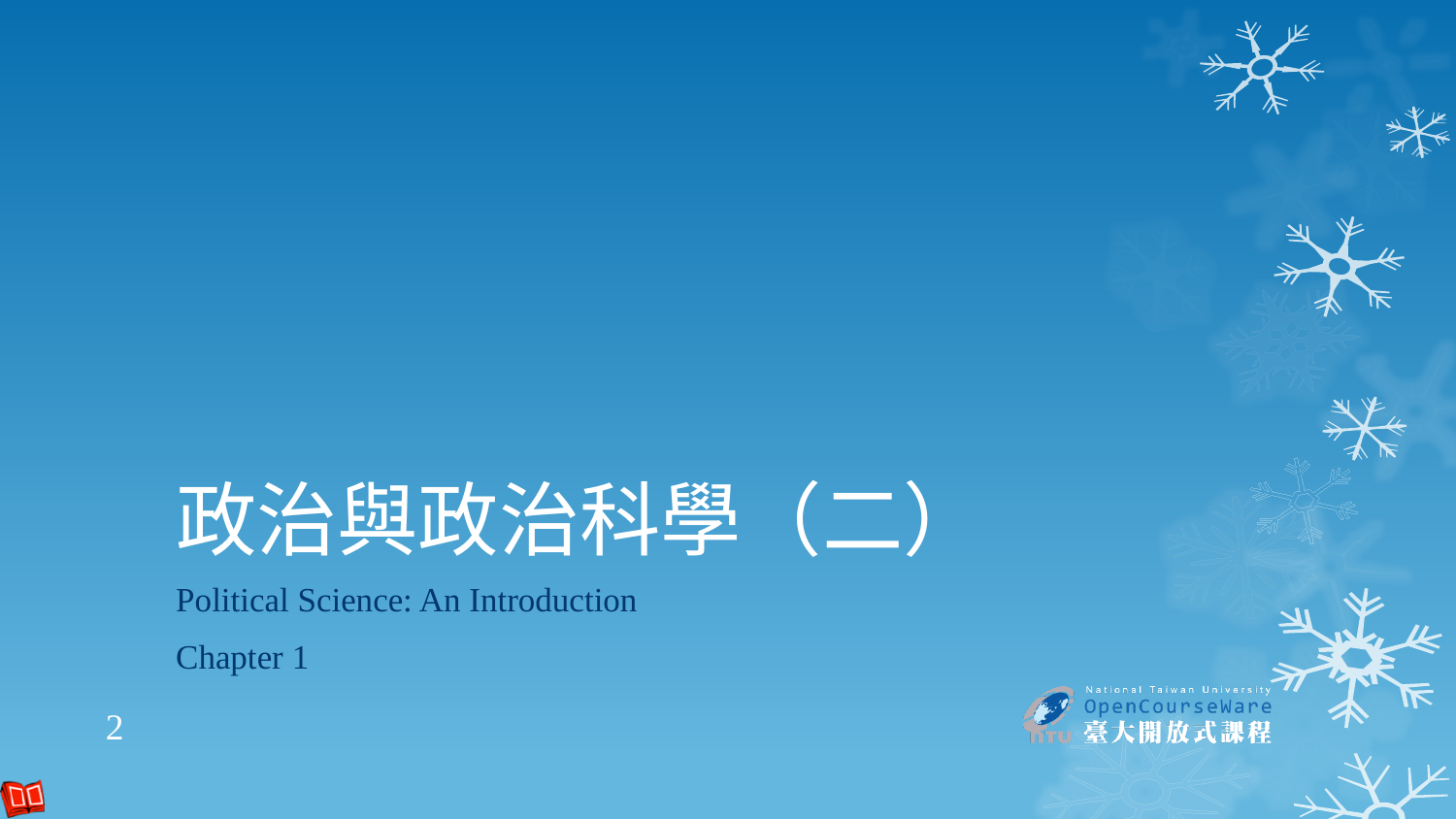

政治與政治科學（二）
Political Science: An Introduction
Chapter 1
2